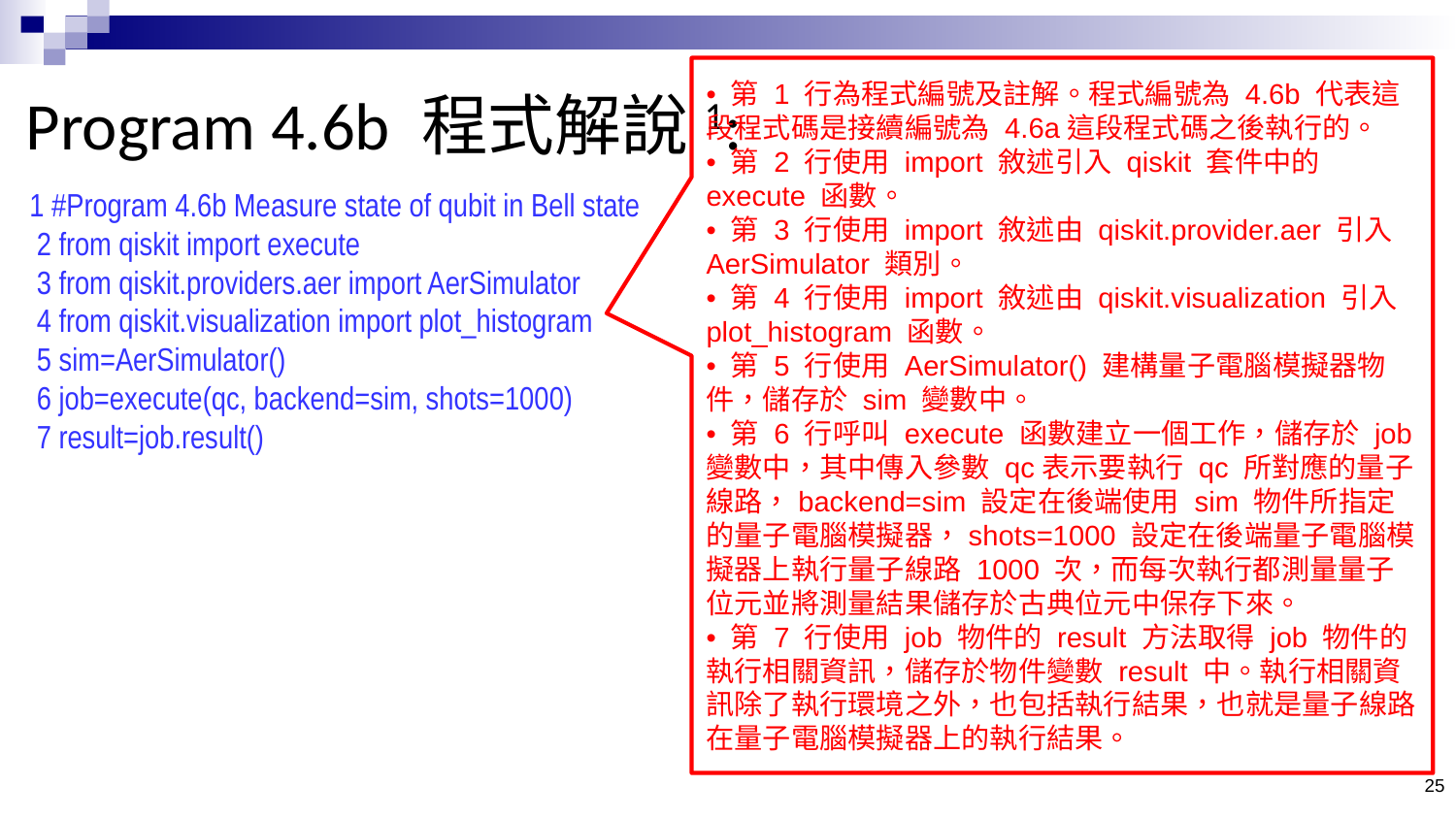

# Program 4.6b 程式解說1:
• 第 1 行為程式編號及註解。程式編號為 4.6b 代表這段程式碼是接續編號為 4.6a這段程式碼之後執行的。
• 第 2 行使用 import 敘述引入 qiskit 套件中的 execute 函數。
• 第 3 行使用 import 敘述由 qiskit.provider.aer 引入 AerSimulator 類別。
• 第 4 行使用 import 敘述由 qiskit.visualization 引入 plot_histogram 函數。
• 第 5 行使用 AerSimulator() 建構量子電腦模擬器物件，儲存於 sim 變數中。
• 第 6 行呼叫 execute 函數建立一個工作，儲存於 job 變數中，其中傳入參數 qc表示要執行 qc 所對應的量子線路，backend=sim 設定在後端使用 sim 物件所指定的量子電腦模擬器，shots=1000 設定在後端量子電腦模擬器上執行量子線路 1000 次，而每次執行都測量量子位元並將測量結果儲存於古典位元中保存下來。
• 第 7 行使用 job 物件的 result 方法取得 job 物件的執行相關資訊，儲存於物件變數 result 中。執行相關資訊除了執行環境之外，也包括執行結果，也就是量子線路在量子電腦模擬器上的執行結果。
1 #Program 4.6b Measure state of qubit in Bell state
 2 from qiskit import execute
 3 from qiskit.providers.aer import AerSimulator
 4 from qiskit.visualization import plot_histogram
 5 sim=AerSimulator()
 6 job=execute(qc, backend=sim, shots=1000)
 7 result=job.result()
25